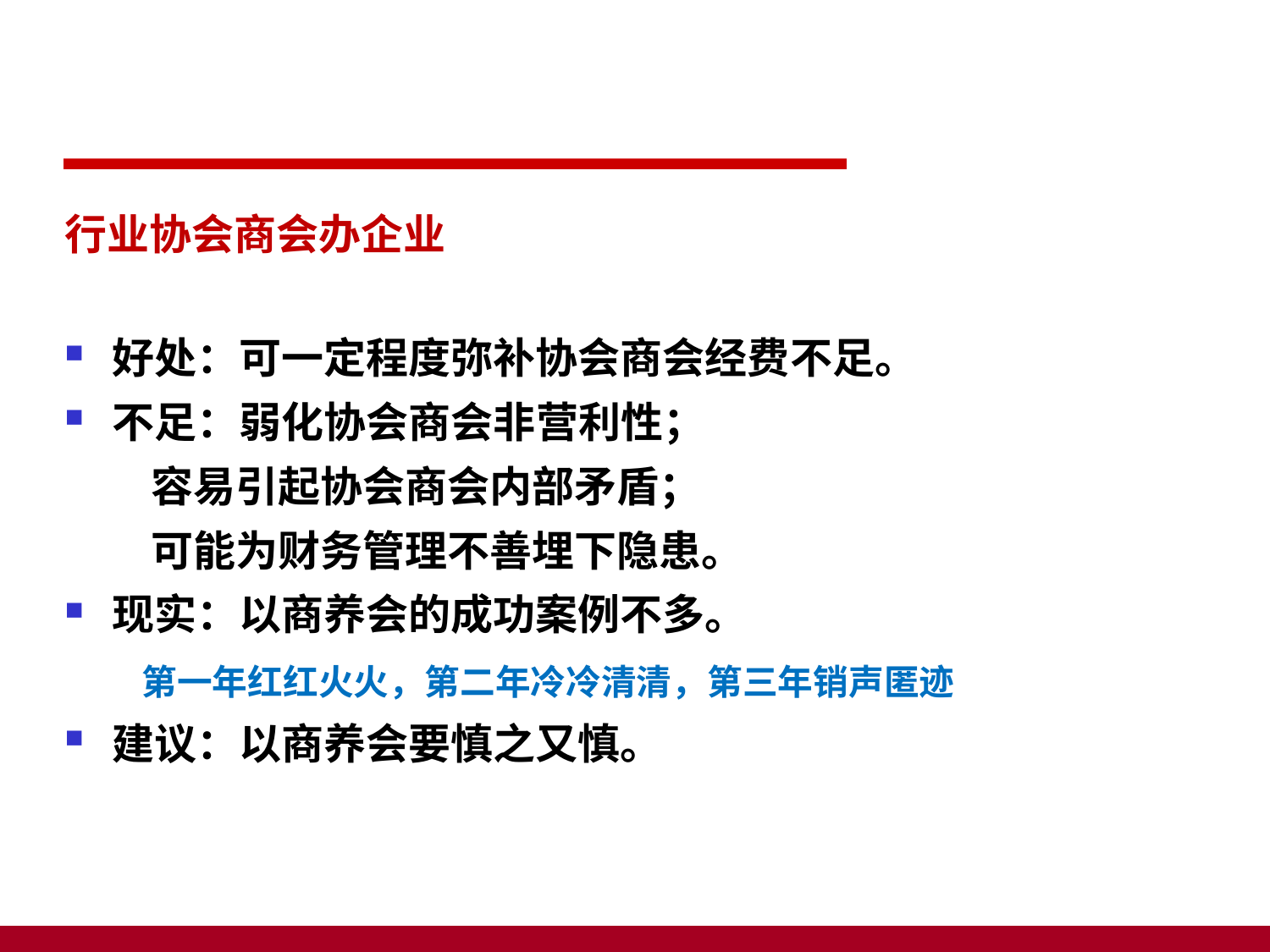

行业协会商会办企业

好处：可一定程度弥补协会商会经费不足。
不足：弱化协会商会非营利性；
        容易引起协会商会内部矛盾；
        可能为财务管理不善埋下隐患。
现实：以商养会的成功案例不多。
       第一年红红火火，第二年冷冷清清，第三年销声匿迹
建议：以商养会要慎之又慎。